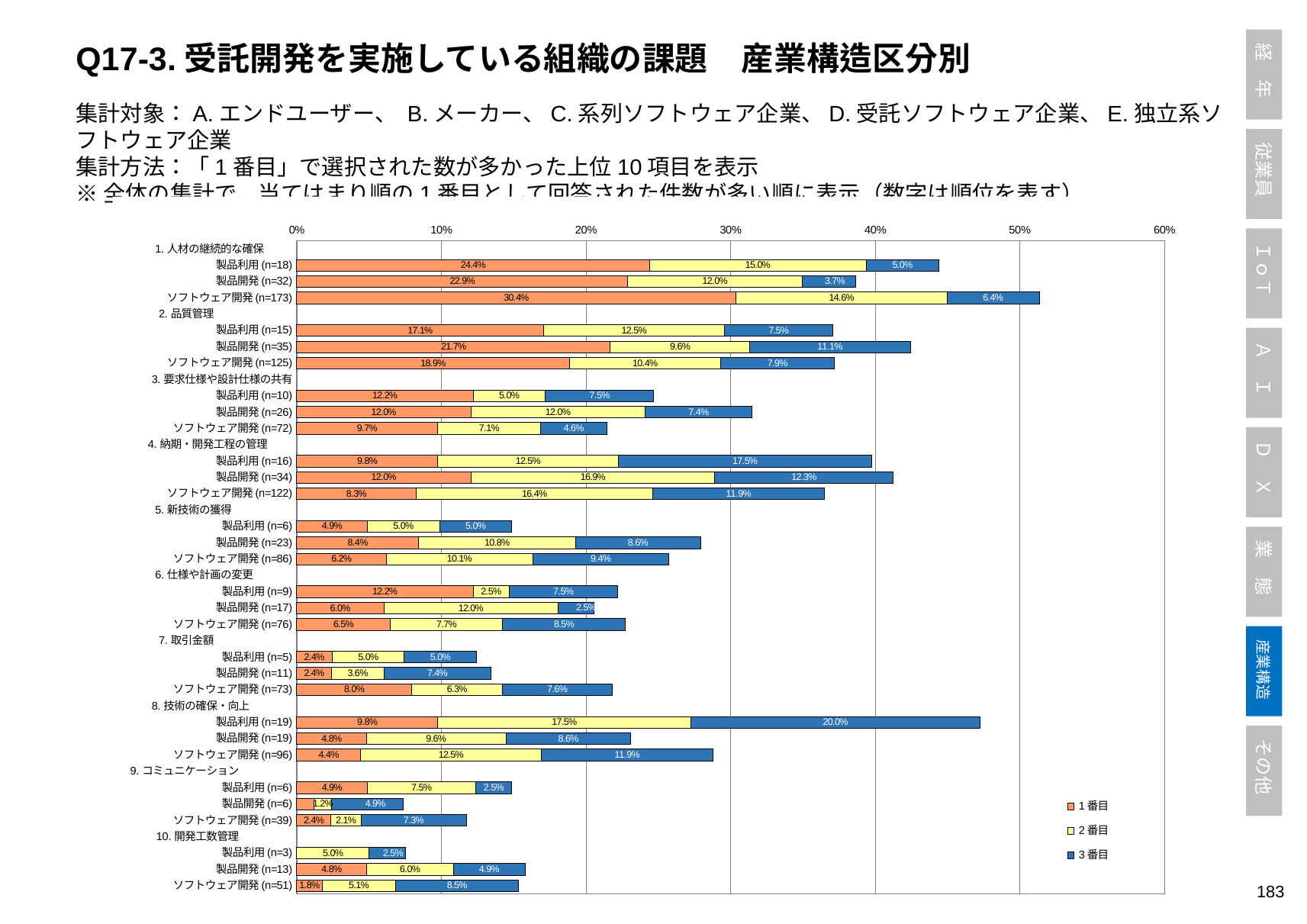

Q17-3.受託開発を実施している組織の課題　産業構造区分別
集計対象：A.エンドユーザー、 B.メーカー、C.系列ソフトウェア企業、D.受託ソフトウェア企業、E.独立系ソフトウェア企業
集計方法：「1番目」で選択された数が多かった上位10項目を表示
※全体の集計で、当てはまり順の1番目として回答された件数が多い順に表示（数字は順位を表す）

### Chart

| Category | 1番目 | 2番目 | 3番目 |
|---|---|---|---|
| 1.人材の継続的な確保         | None | None | None |
| 製品利用(n=18) | 0.24390243902439024 | 0.15 | 0.05 |
| 製品開発(n=32) | 0.2289156626506024 | 0.12048192771084337 | 0.037037037037037035 |
| ソフトウェア開発(n=173) | 0.30383480825958703 | 0.14583333333333334 | 0.06382978723404255 |
| 2.品質管理                       | None | None | None |
| 製品利用(n=15) | 0.17073170731707318 | 0.125 | 0.075 |
| 製品開発(n=35) | 0.21686746987951808 | 0.0963855421686747 | 0.1111111111111111 |
| ソフトウェア開発(n=125) | 0.1887905604719764 | 0.10416666666666667 | 0.0790273556231003 |
| 3.要求仕様や設計仕様の共有 | None | None | None |
| 製品利用(n=10) | 0.12195121951219512 | 0.05 | 0.075 |
| 製品開発(n=26) | 0.12048192771084337 | 0.12048192771084337 | 0.07407407407407407 |
| ソフトウェア開発(n=72) | 0.09734513274336283 | 0.07142857142857142 | 0.04559270516717325 |
| 4.納期・開発工程の管理        | None | None | None |
| 製品利用(n=16) | 0.0975609756097561 | 0.125 | 0.175 |
| 製品開発(n=34) | 0.12048192771084337 | 0.1686746987951807 | 0.12345679012345678 |
| ソフトウェア開発(n=122) | 0.08259587020648967 | 0.1636904761904762 | 0.11854103343465046 |
| 5.新技術の獲得                  | None | None | None |
| 製品利用(n=6) | 0.04878048780487805 | 0.05 | 0.05 |
| 製品開発(n=23) | 0.08433734939759036 | 0.10843373493975904 | 0.08641975308641975 |
| ソフトウェア開発(n=86) | 0.061946902654867256 | 0.10119047619047619 | 0.09422492401215805 |
| 6.仕様や計画の変更            | None | None | None |
| 製品利用(n=9) | 0.12195121951219512 | 0.025 | 0.075 |
| 製品開発(n=17) | 0.060240963855421686 | 0.12048192771084337 | 0.024691358024691357 |
| ソフトウェア開発(n=76) | 0.06489675516224189 | 0.07738095238095238 | 0.0851063829787234 |
| 7.取引金額                       | None | None | None |
| 製品利用(n=5) | 0.024390243902439025 | 0.05 | 0.05 |
| 製品開発(n=11) | 0.024096385542168676 | 0.03614457831325301 | 0.07407407407407407 |
| ソフトウェア開発(n=73) | 0.07964601769911504 | 0.0625 | 0.07598784194528875 |
| 8.技術の確保・向上             | None | None | None |
| 製品利用(n=19) | 0.0975609756097561 | 0.175 | 0.2 |
| 製品開発(n=19) | 0.04819277108433735 | 0.0963855421686747 | 0.08641975308641975 |
| ソフトウェア開発(n=96) | 0.04424778761061947 | 0.125 | 0.11854103343465046 |
| 9.コミュニケーション                | None | None | None |
| 製品利用(n=6) | 0.04878048780487805 | 0.075 | 0.025 |
| 製品開発(n=6) | 0.012048192771084338 | 0.012048192771084338 | 0.04938271604938271 |
| ソフトウェア開発(n=39) | 0.02359882005899705 | 0.020833333333333332 | 0.0729483282674772 |
| 10.開発工数管理                | None | None | None |
| 製品利用(n=3) | 0.0 | 0.05 | 0.025 |
| 製品開発(n=13) | 0.04819277108433735 | 0.060240963855421686 | 0.04938271604938271 |
| ソフトウェア開発(n=51) | 0.017699115044247787 | 0.050595238095238096 | 0.0851063829787234 |
183